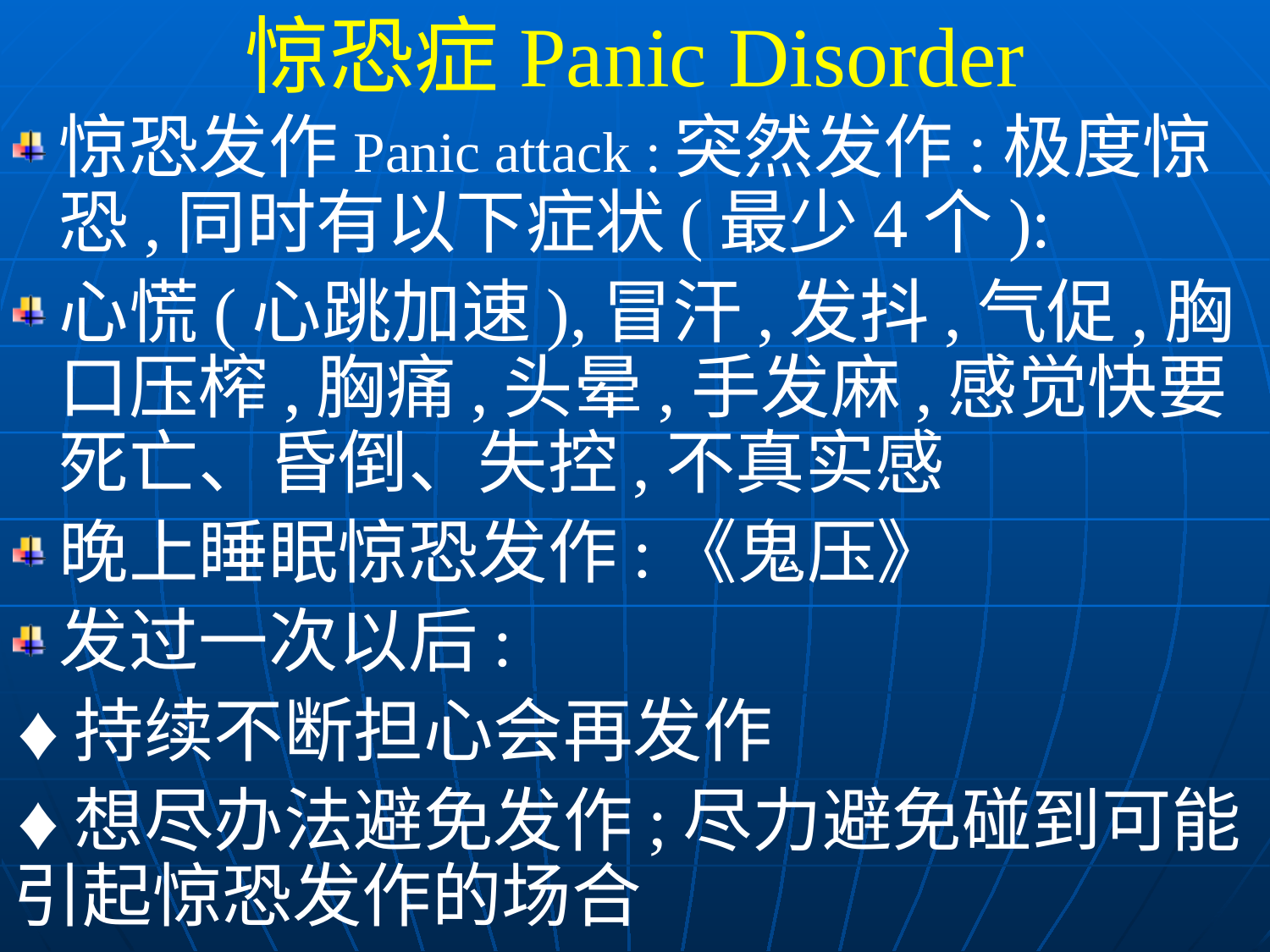

惊恐症Panic Disorder
惊恐发作Panic attack :突然发作:极度惊恐,同时有以下症状(最少4个):
心慌(心跳加速),冒汗,发抖,气促,胸口压榨,胸痛,头晕,手发麻,感觉快要死亡、昏倒、失控,不真实感
晚上睡眠惊恐发作:《鬼压》
发过一次以后:
♦持续不断担心会再发作
♦想尽办法避免发作;尽力避免碰到可能引起惊恐发作的场合